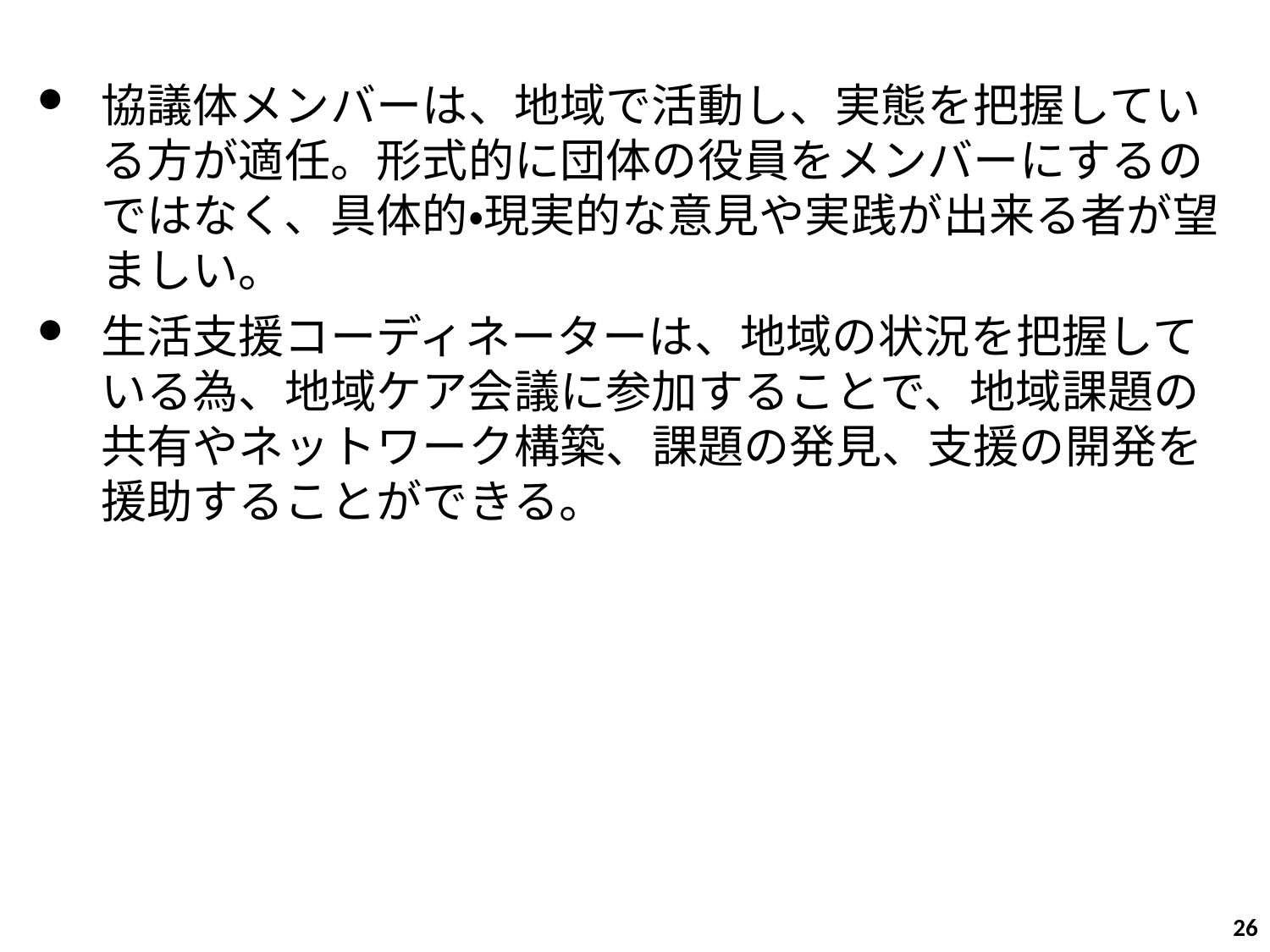

協議体メンバーは、地域で活動し、実態を把握している方が適任。形式的に団体の役員をメンバーにするのではなく、具体的・現実的な意見や実践が出来る者が望ましい。
生活支援コーディネーターは、地域の状況を把握している為、地域ケア会議に参加することで、地域課題の共有やネットワーク構築、課題の発見、支援の開発を援助することができる。

26